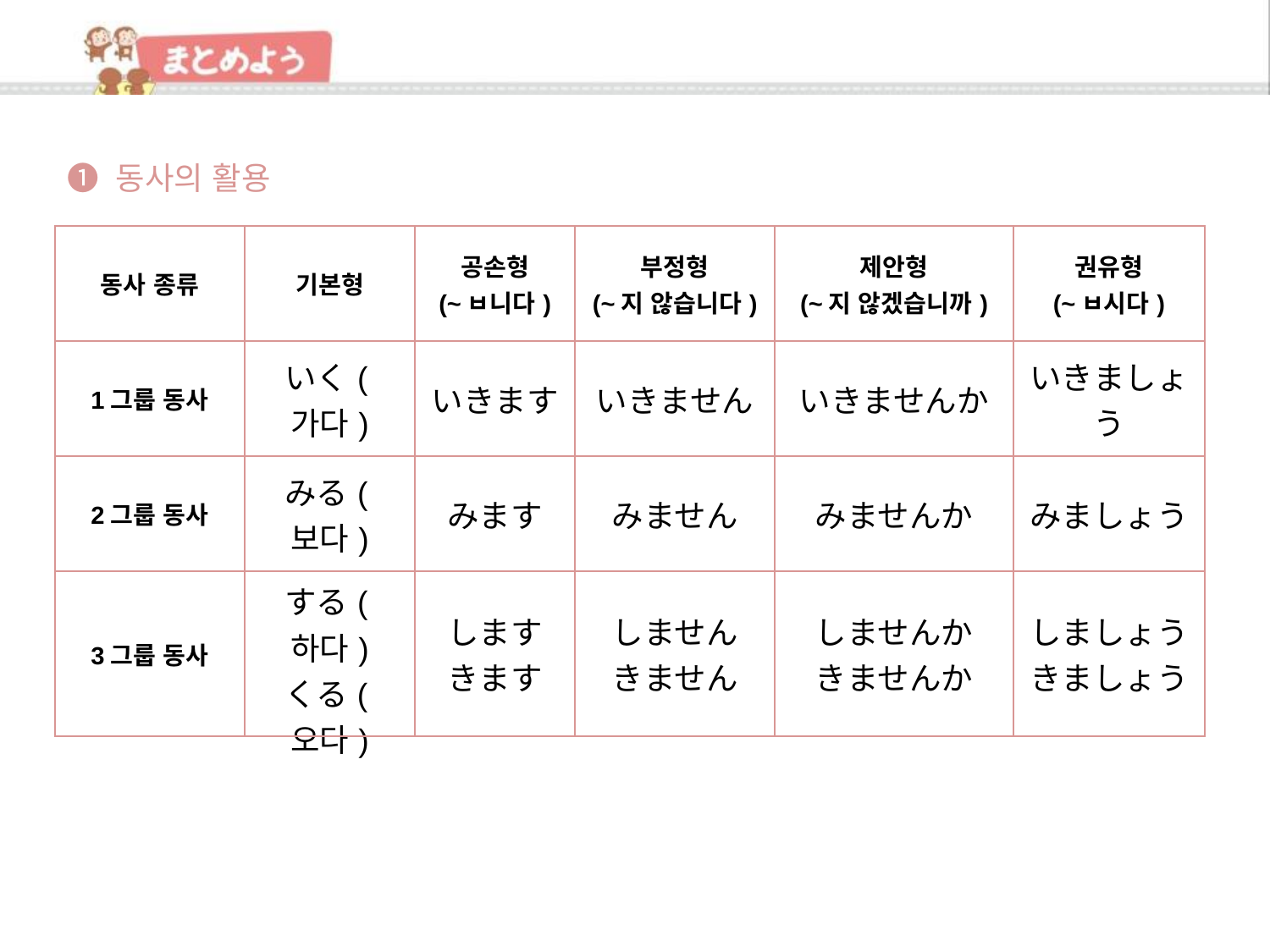

➊ 동사의 활용
| 동사 종류 | 기본형 | 공손형 (~ㅂ니다) | 부정형 (~지 않습니다) | 제안형 (~지 않겠습니까) | 권유형 (~ㅂ시다) |
| --- | --- | --- | --- | --- | --- |
| 1그룹 동사 | いく(가다) | いきます | いきません | いきませんか | いきましょう |
| 2그룹 동사 | みる(보다) | みます | みません | みませんか | みましょう |
| 3그룹 동사 | する(하다) くる(오다) | します きます | しません きません | しませんか きませんか | しましょう きましょう |